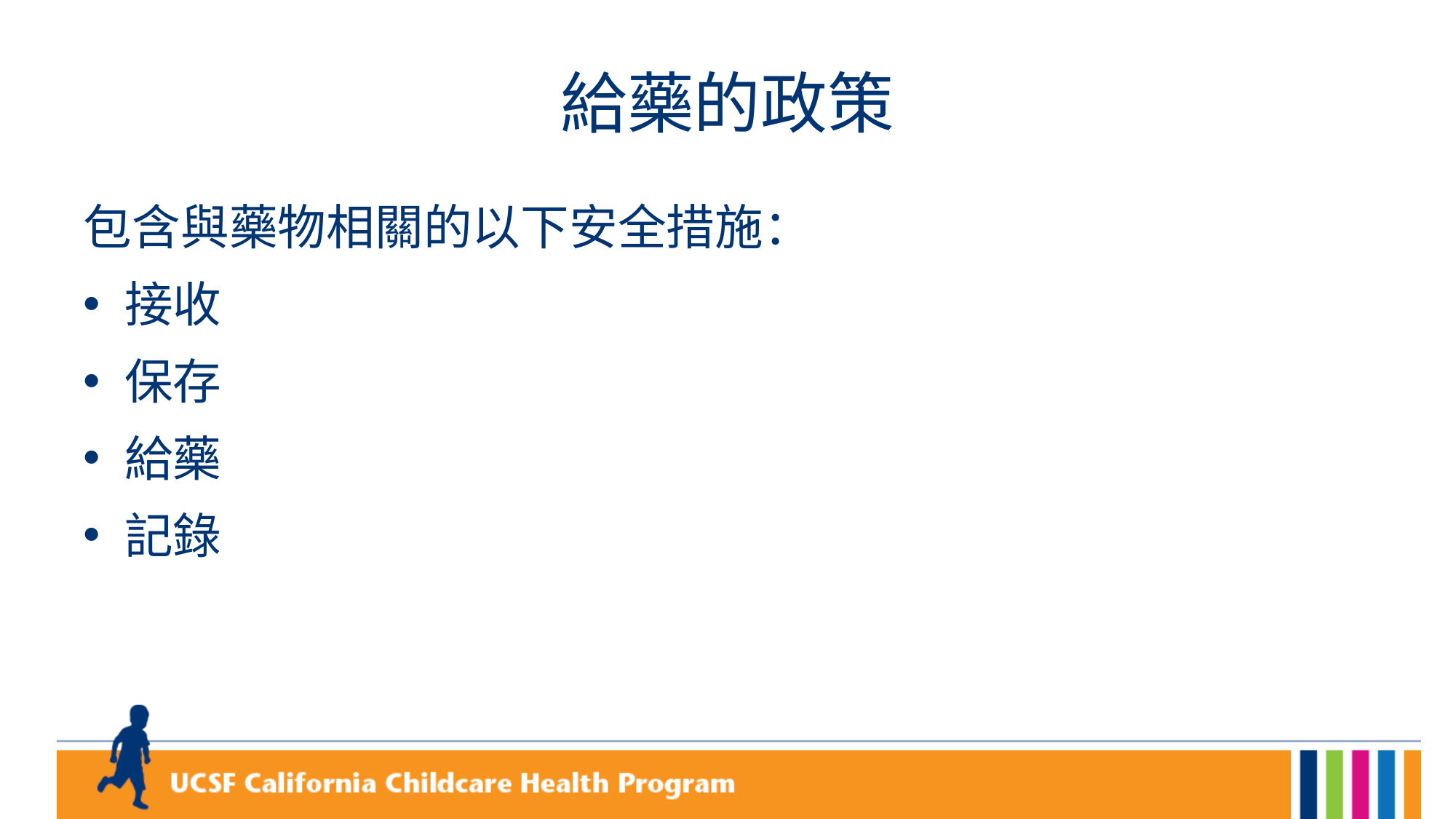

# 給藥的政策
包含與藥物相關的以下安全措施：
接收
保存
給藥
記錄